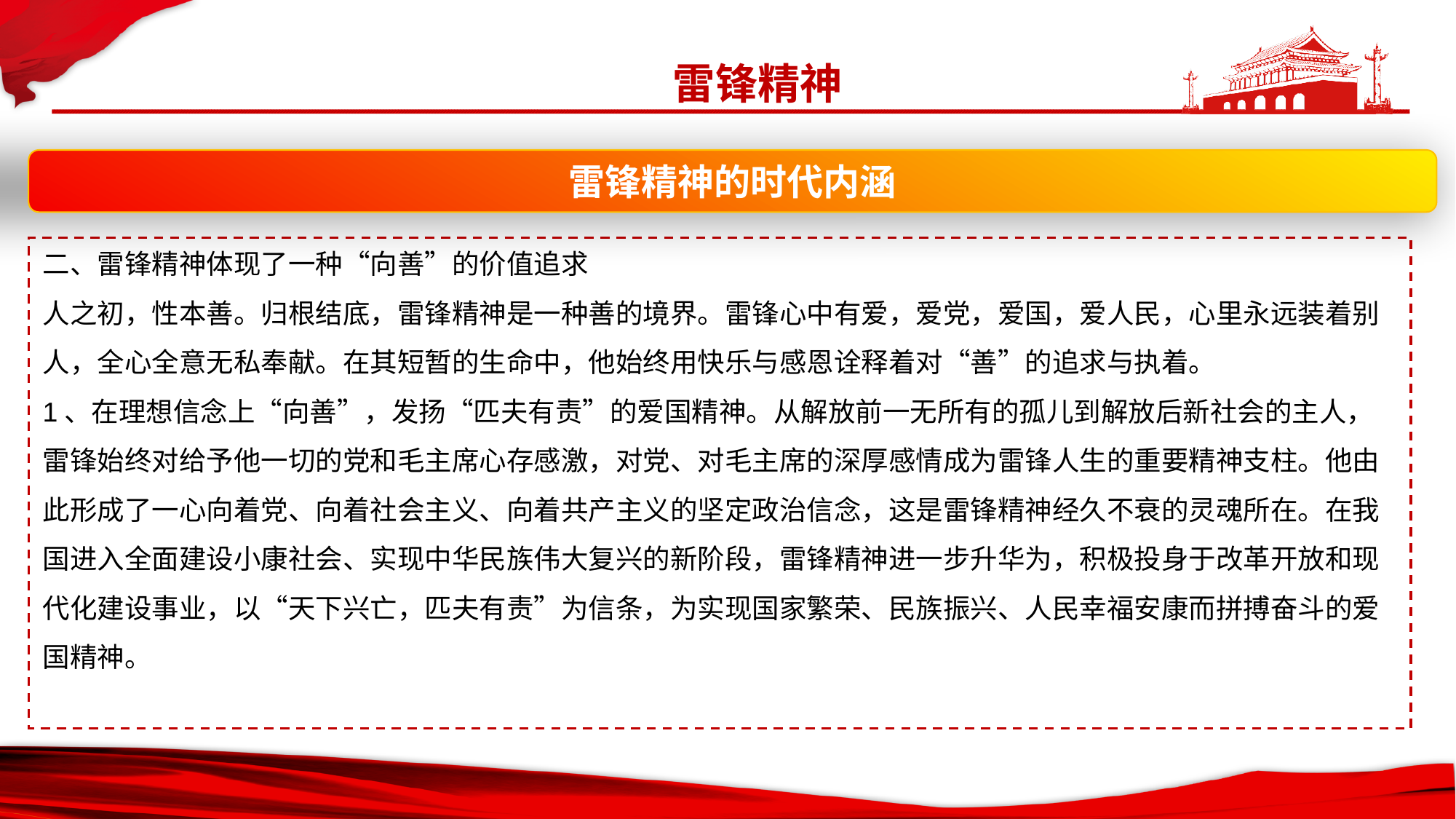

雷锋精神
雷锋精神的时代内涵
二、雷锋精神体现了一种“向善”的价值追求
人之初，性本善。归根结底，雷锋精神是一种善的境界。雷锋心中有爱，爱党，爱国，爱人民，心里永远装着别人，全心全意无私奉献。在其短暂的生命中，他始终用快乐与感恩诠释着对“善”的追求与执着。
1、在理想信念上“向善”，发扬“匹夫有责”的爱国精神。从解放前一无所有的孤儿到解放后新社会的主人，雷锋始终对给予他一切的党和毛主席心存感激，对党、对毛主席的深厚感情成为雷锋人生的重要精神支柱。他由此形成了一心向着党、向着社会主义、向着共产主义的坚定政治信念，这是雷锋精神经久不衰的灵魂所在。在我国进入全面建设小康社会、实现中华民族伟大复兴的新阶段，雷锋精神进一步升华为，积极投身于改革开放和现代化建设事业，以“天下兴亡，匹夫有责”为信条，为实现国家繁荣、民族振兴、人民幸福安康而拼搏奋斗的爱国精神。